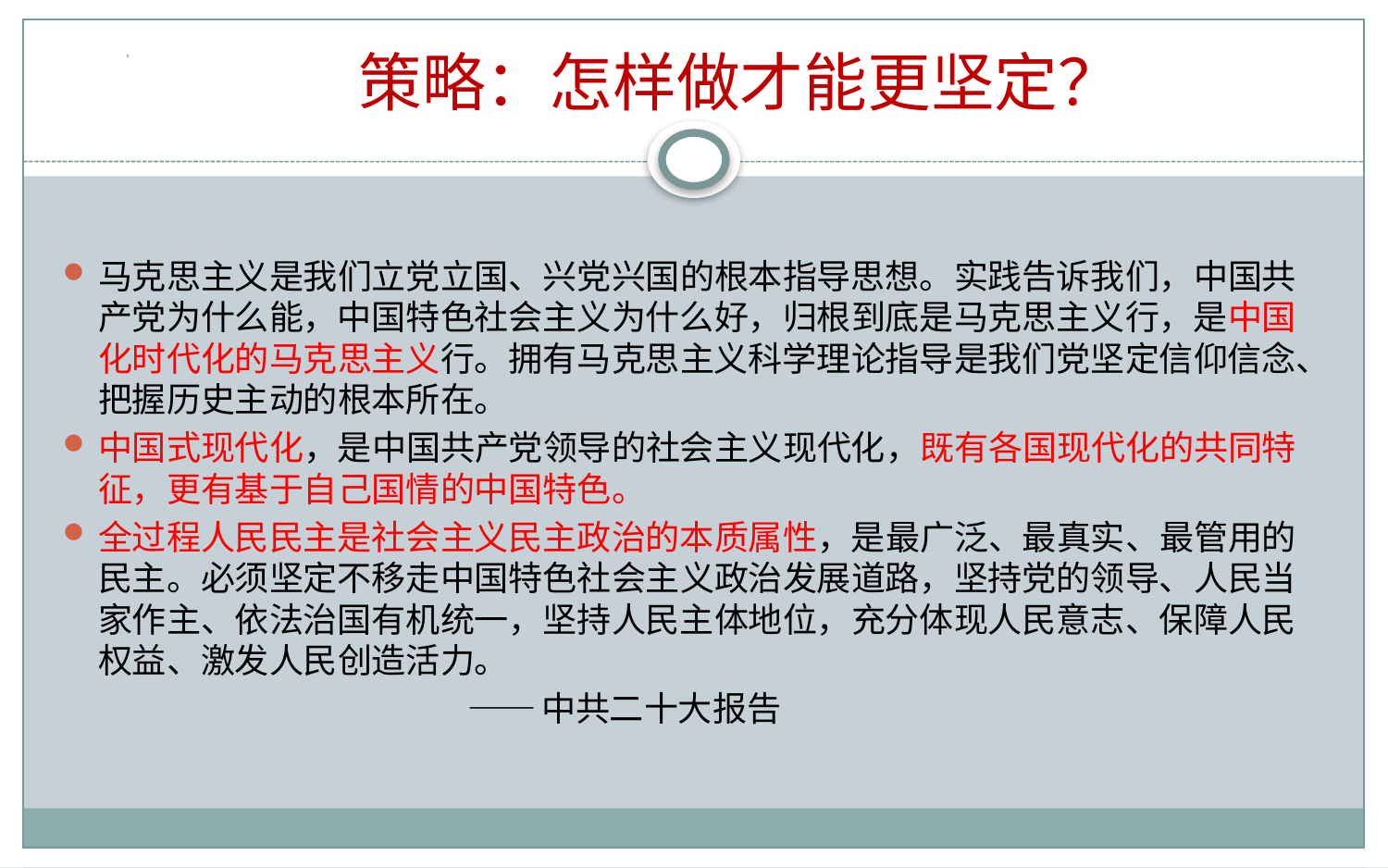

策略：怎样做才能更坚定？
马克思主义是我们立党立国、兴党兴国的根本指导思想。实践告诉我们，中国共产党为什么能，中国特色社会主义为什么好，归根到底是马克思主义行，是中国化时代化的马克思主义行。拥有马克思主义科学理论指导是我们党坚定信仰信念、把握历史主动的根本所在。
中国式现代化，是中国共产党领导的社会主义现代化，既有各国现代化的共同特征，更有基于自己国情的中国特色。
全过程人民民主是社会主义民主政治的本质属性，是最广泛、最真实、最管用的民主。必须坚定不移走中国特色社会主义政治发展道路，坚持党的领导、人民当家作主、依法治国有机统一，坚持人民主体地位，充分体现人民意志、保障人民权益、激发人民创造活力。
                                                     ——中共二十大报告